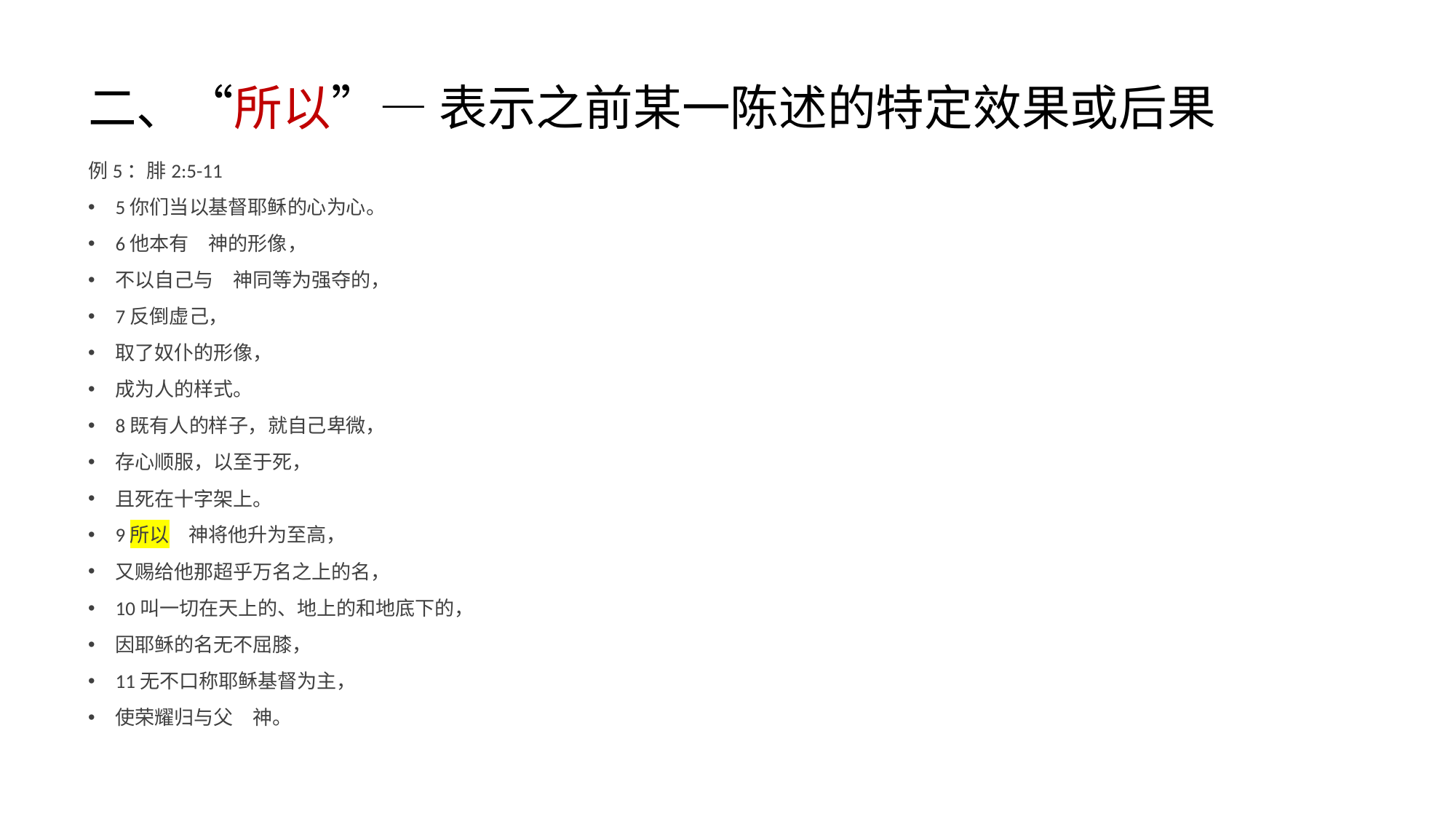

# 二、“所以”— 表示之前某一陈述的特定效果或后果
例5：腓2:5-11
5你们当以基督耶稣的心为心。
6他本有　神的形像，
不以自己与　神同等为强夺的，
7反倒虚己，
取了奴仆的形像，
成为人的样式。
8既有人的样子，就自己卑微，
存心顺服，以至于死，
且死在十字架上。
9所以　神将他升为至高，
又赐给他那超乎万名之上的名，
10叫一切在天上的、地上的和地底下的，
因耶稣的名无不屈膝，
11无不口称耶稣基督为主，
使荣耀归与父　神。